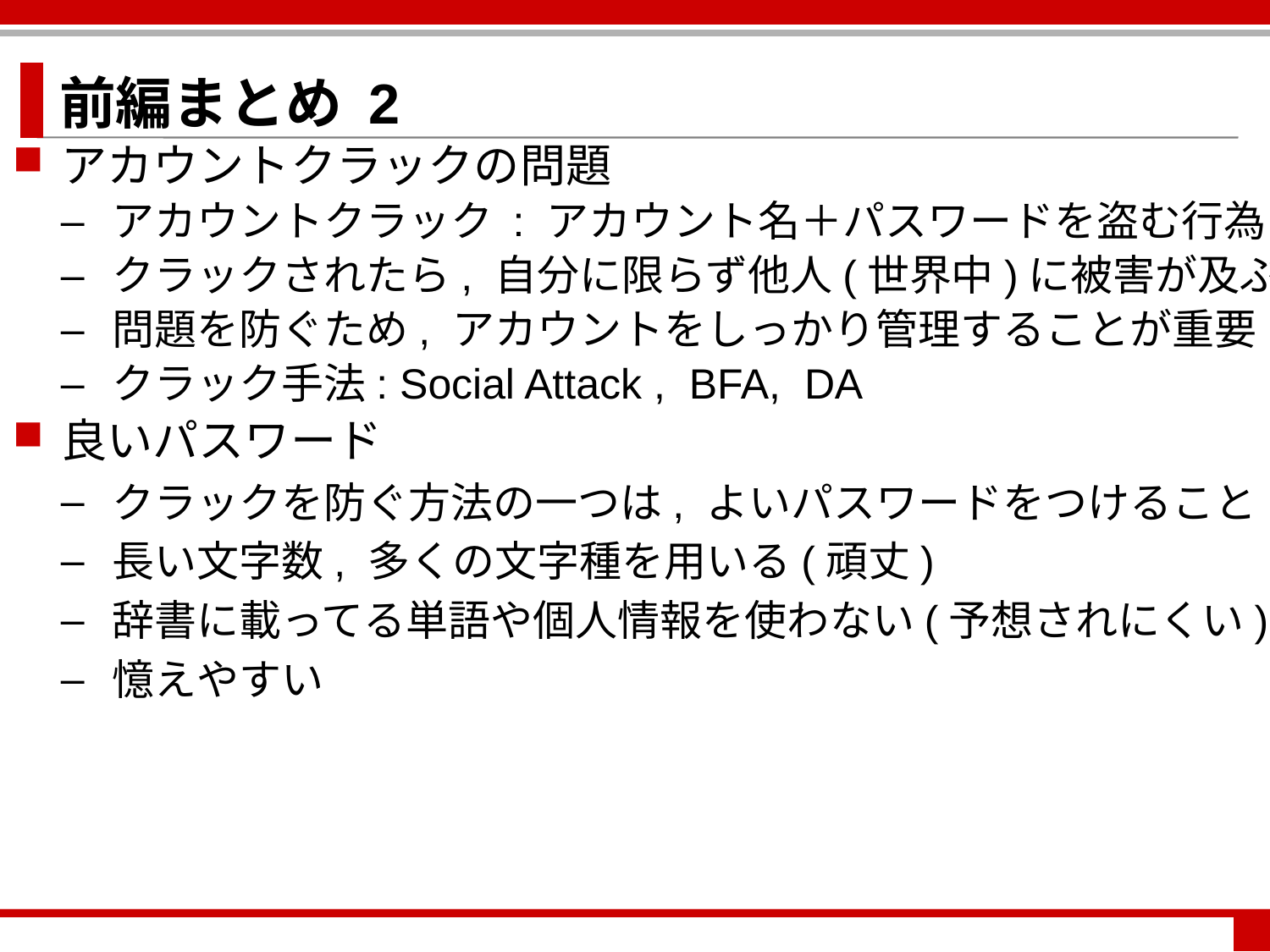

前編まとめ 2
アカウントクラックの問題
アカウントクラック : アカウント名＋パスワードを盗む行為
クラックされたら, 自分に限らず他人(世界中)に被害が及ぶ
問題を防ぐため, アカウントをしっかり管理することが重要
クラック手法: Social Attack ,  BFA,  DA
良いパスワード
クラックを防ぐ方法の一つは, よいパスワードをつけること
長い文字数, 多くの文字種を用いる(頑丈)
辞書に載ってる単語や個人情報を使わない(予想されにくい)
憶えやすい